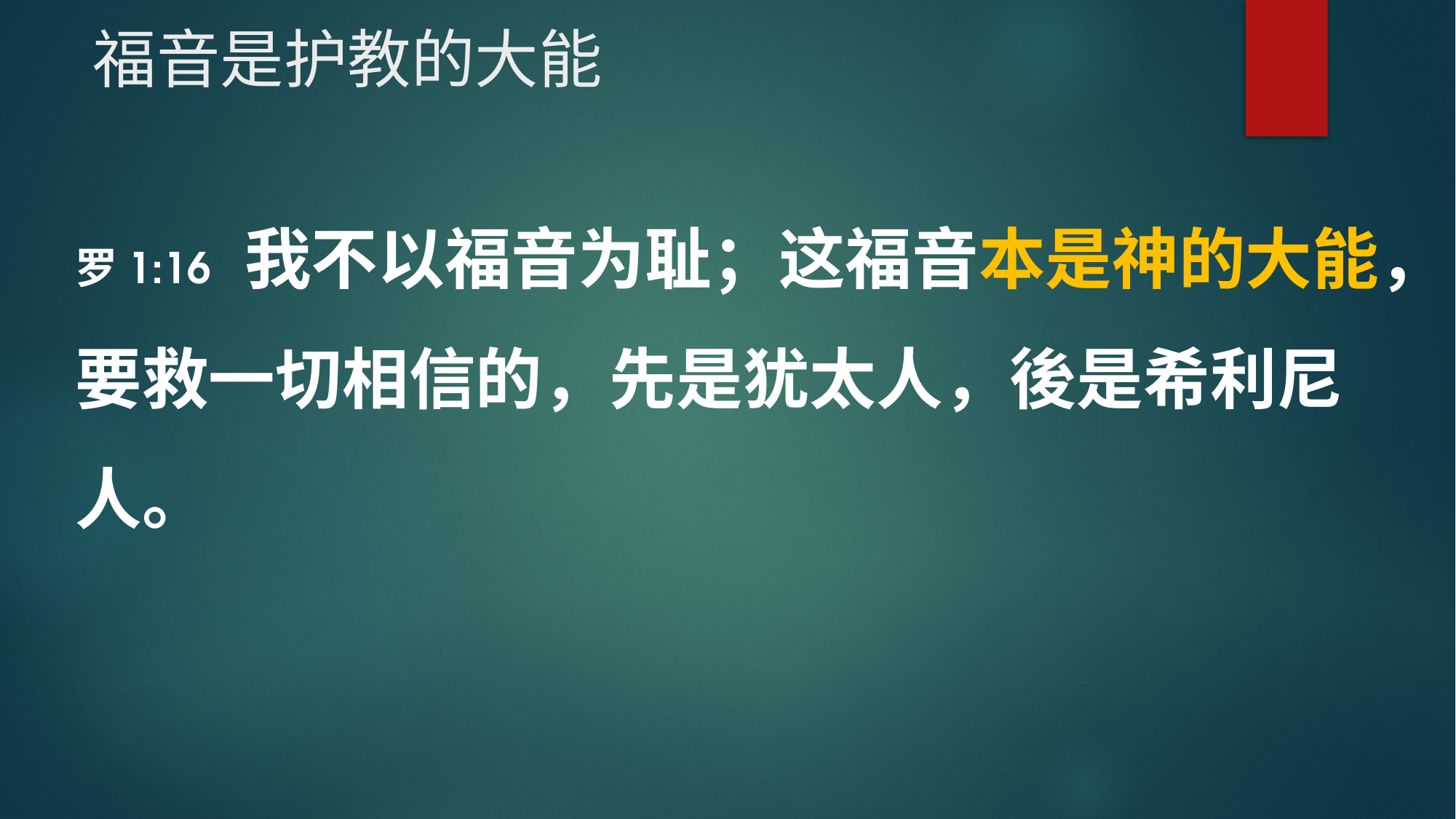

# 福音是护教的大能
罗1:16  我不以福音为耻；这福音本是神的大能，要救一切相信的，先是犹太人，後是希利尼人。